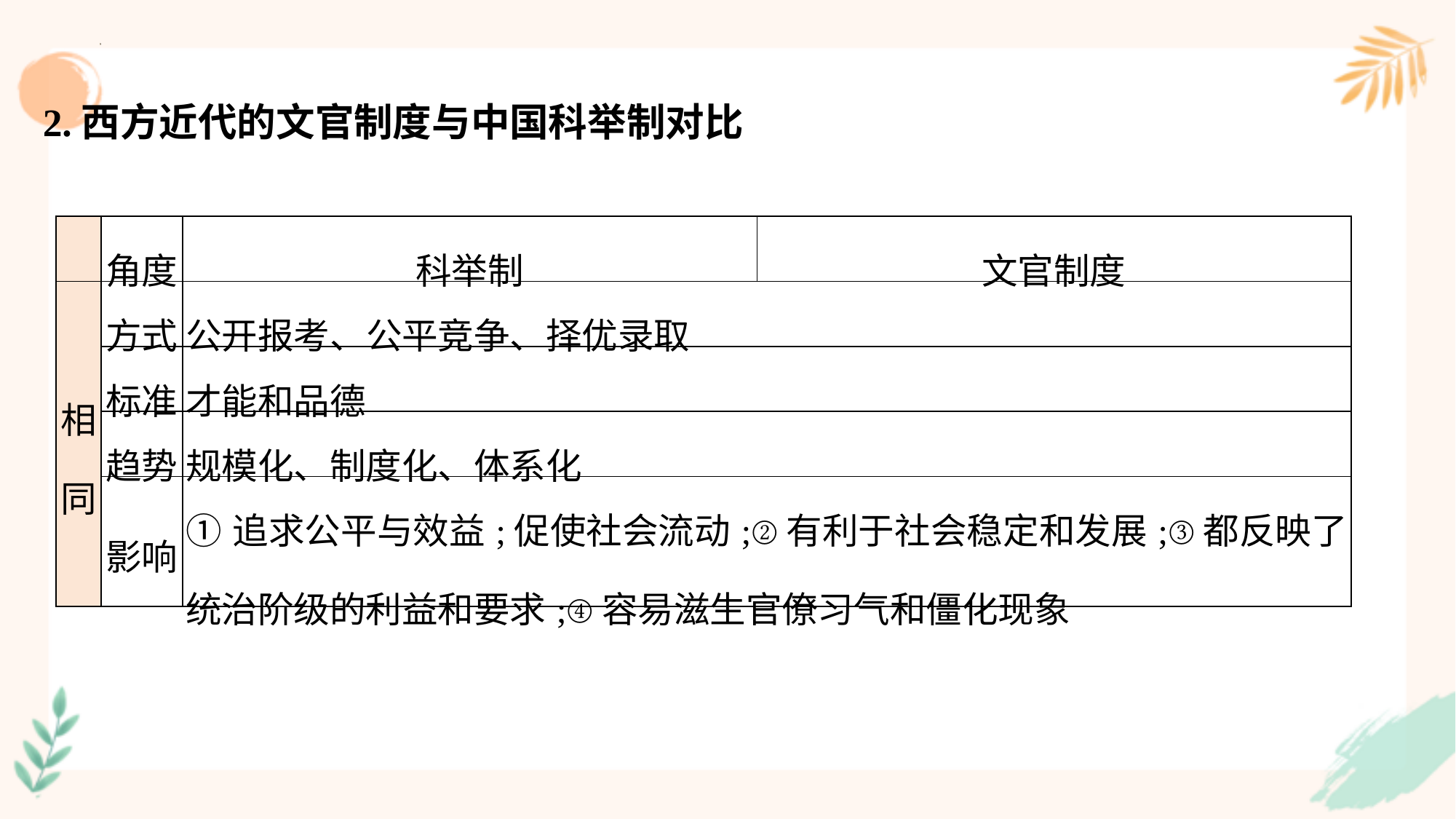

2.西方近代的文官制度与中国科举制对比
|  | 角度 | 科举制 | 文官制度 |
| --- | --- | --- | --- |
| 相 同 | 方式 | 公开报考、公平竞争、择优录取 |  |
|  | 标准 | 才能和品德 |  |
|  | 趋势 | 规模化、制度化、体系化 |  |
|  | 影响 | ①追求公平与效益;促使社会流动;②有利于社会稳定和发展;③都反映了统治阶级的利益和要求;④容易滋生官僚习气和僵化现象 |  |